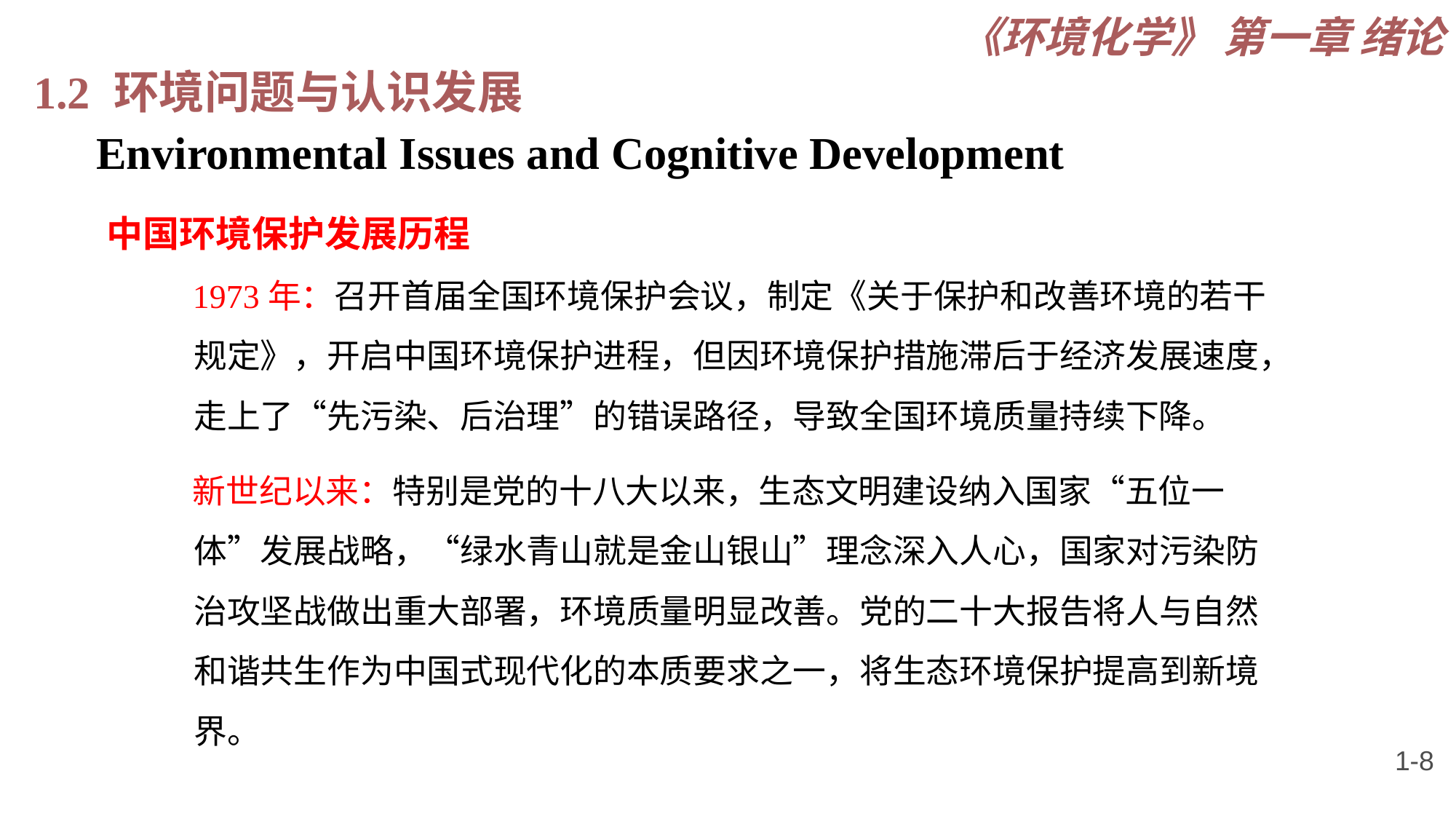

《环境化学》 第一章 绪论
1.2 环境问题与认识发展
     Environmental Issues and Cognitive Development
中国环境保护发展历程
1973年：召开首届全国环境保护会议，制定《关于保护和改善环境的若干规定》，开启中国环境保护进程，但因环境保护措施滞后于经济发展速度，走上了“先污染、后治理”的错误路径，导致全国环境质量持续下降。
新世纪以来：特别是党的十八大以来，生态文明建设纳入国家“五位一体”发展战略，“绿水青山就是金山银山”理念深入人心，国家对污染防治攻坚战做出重大部署，环境质量明显改善。党的二十大报告将人与自然和谐共生作为中国式现代化的本质要求之一，将生态环境保护提高到新境界。

1-8